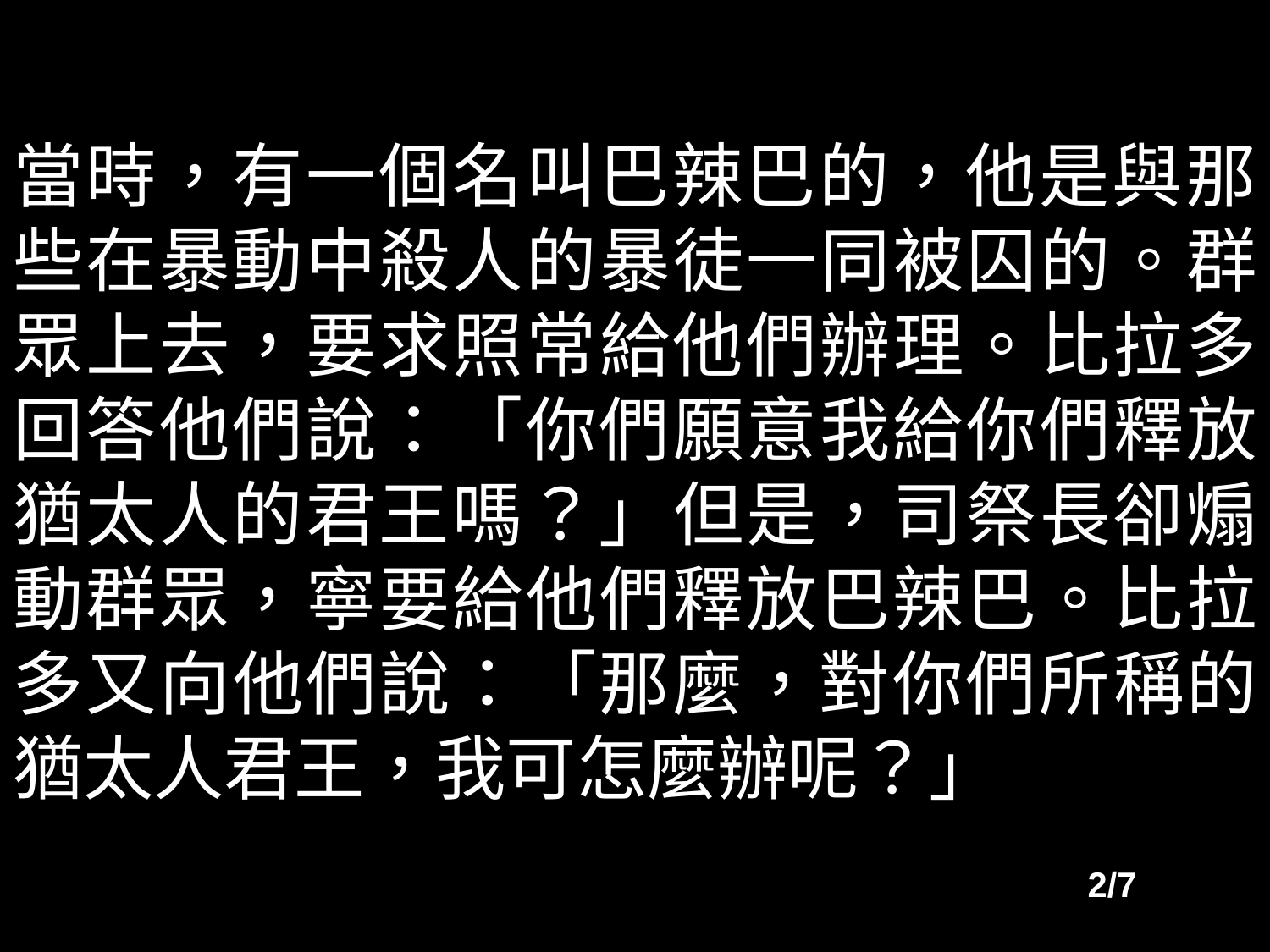

當時，有一個名叫巴辣巴的，他是與那些在暴動中殺人的暴徒一同被囚的。群眾上去，要求照常給他們辦理。比拉多回答他們說：「你們願意我給你們釋放猶太人的君王嗎？」但是，司祭長卻煽動群眾，寧要給他們釋放巴辣巴。比拉多又向他們說：「那麼，對你們所稱的猶太人君王，我可怎麼辦呢？」
2/7